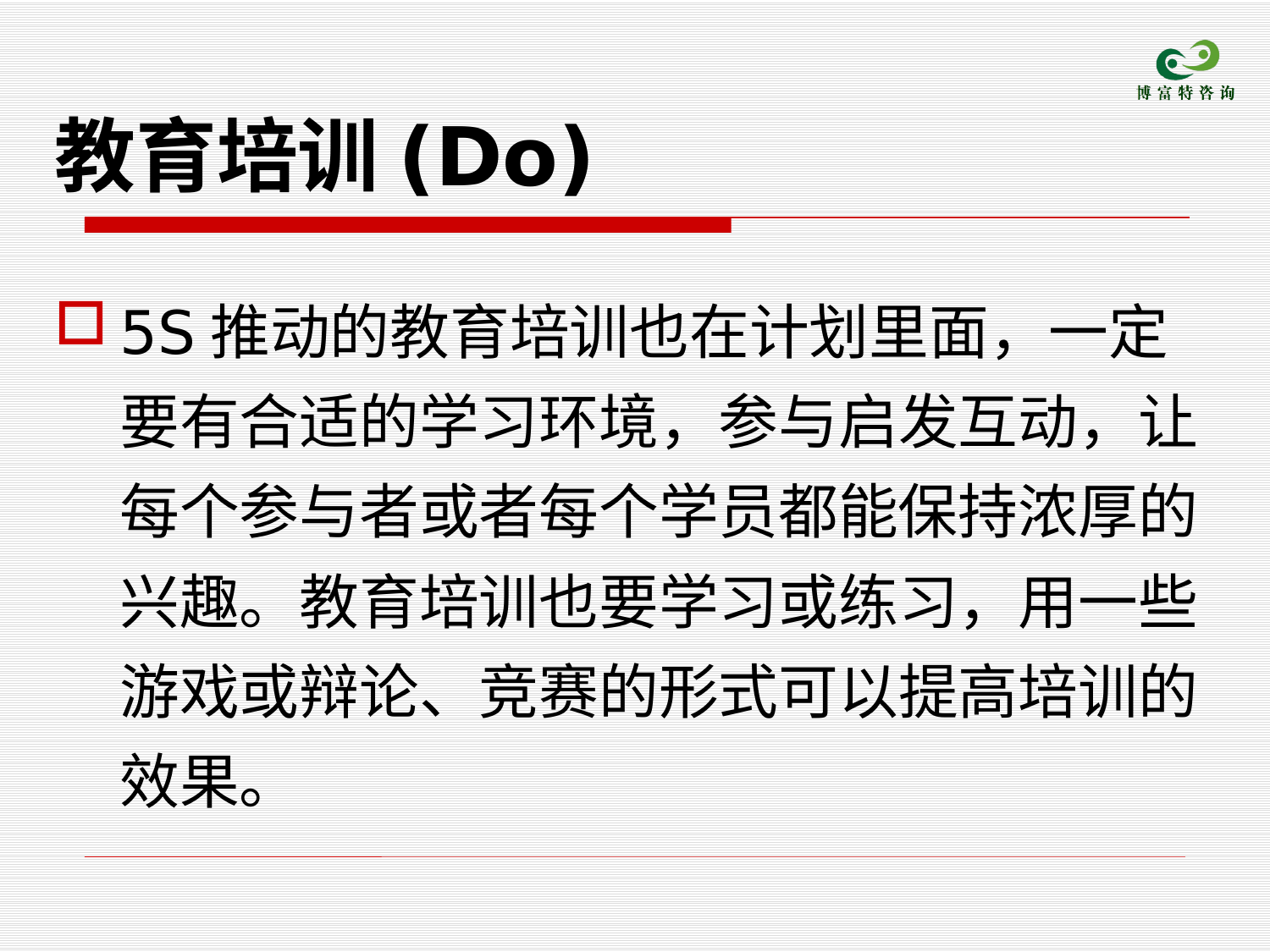

# 教育培训(Do)

5S推动的教育培训也在计划里面，一定要有合适的学习环境，参与启发互动，让每个参与者或者每个学员都能保持浓厚的兴趣。教育培训也要学习或练习，用一些游戏或辩论、竞赛的形式可以提高培训的效果。
368